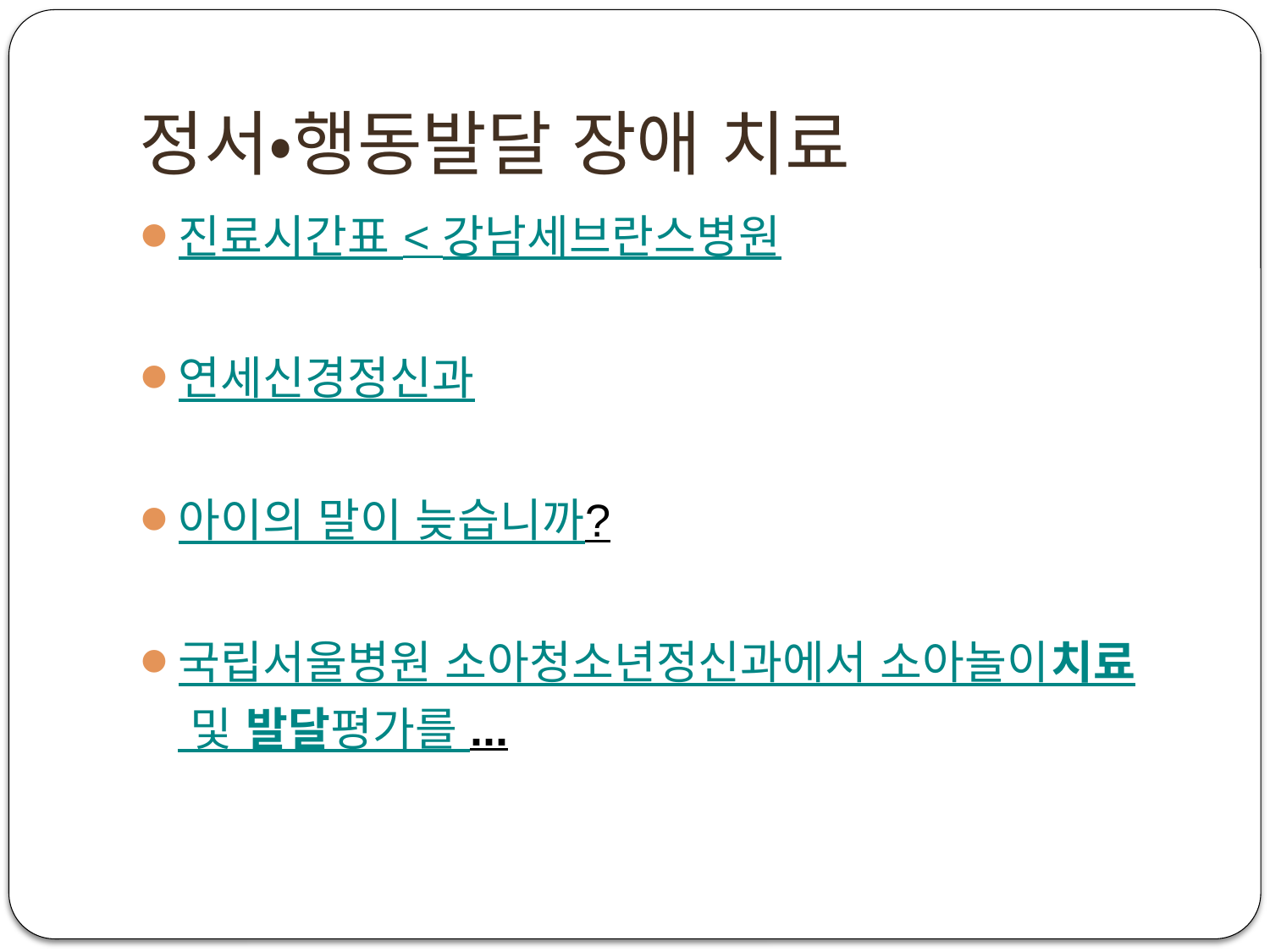

# 정서‧행동발달 장애 치료
진료시간표 < 강남세브란스병원

연세신경정신과

아이의 말이 늦습니까?

국립서울병원 소아청소년정신과에서 소아놀이치료 및 발달평가를 ...